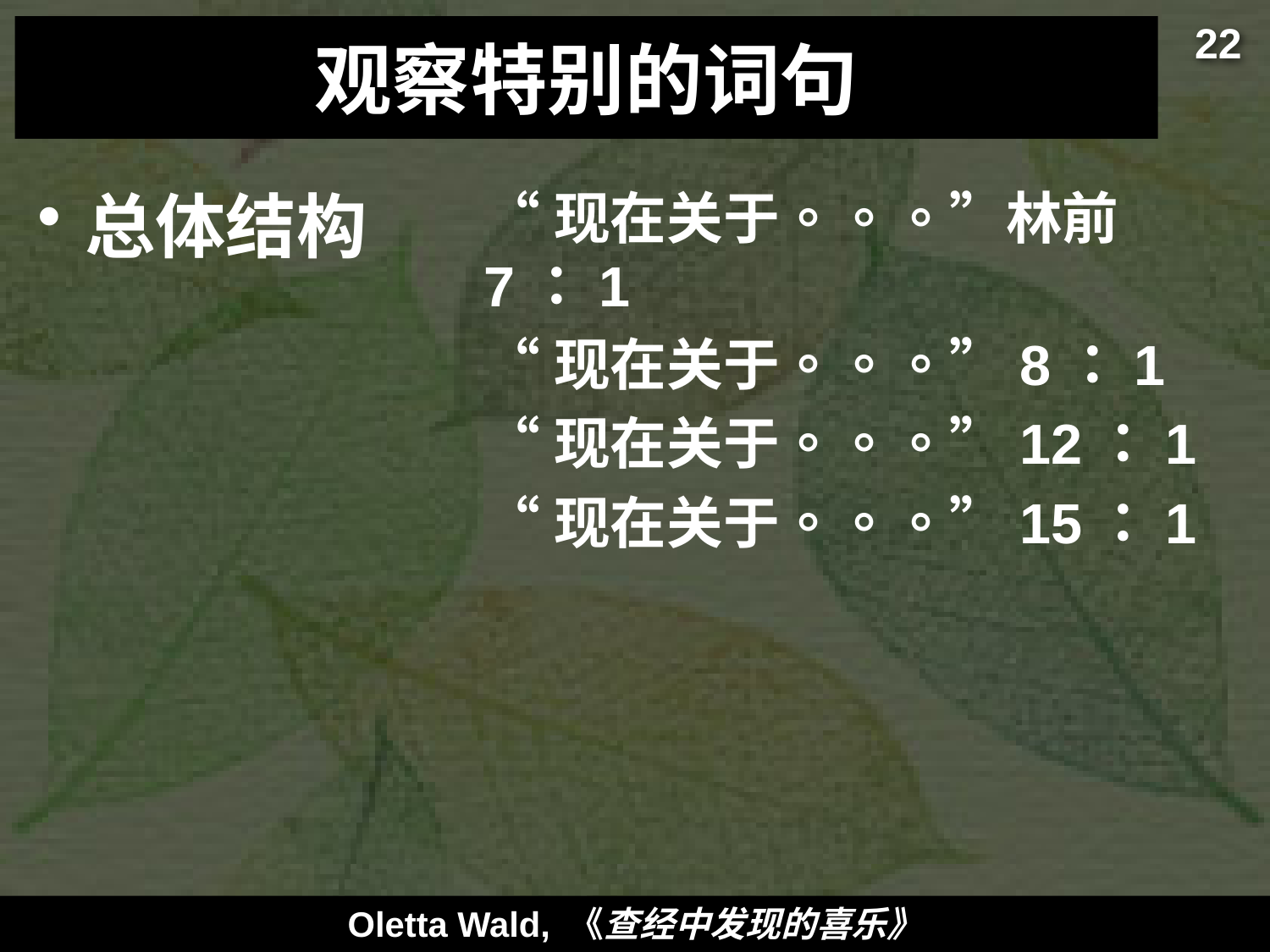

22
# 观察特别的词句
总体结构
“现在关于。。。”林前7：1
“现在关于。。。”8：1
“现在关于。。。”12：1
“现在关于。。。”15：1
Oletta Wald, 《查经中发现的喜乐》